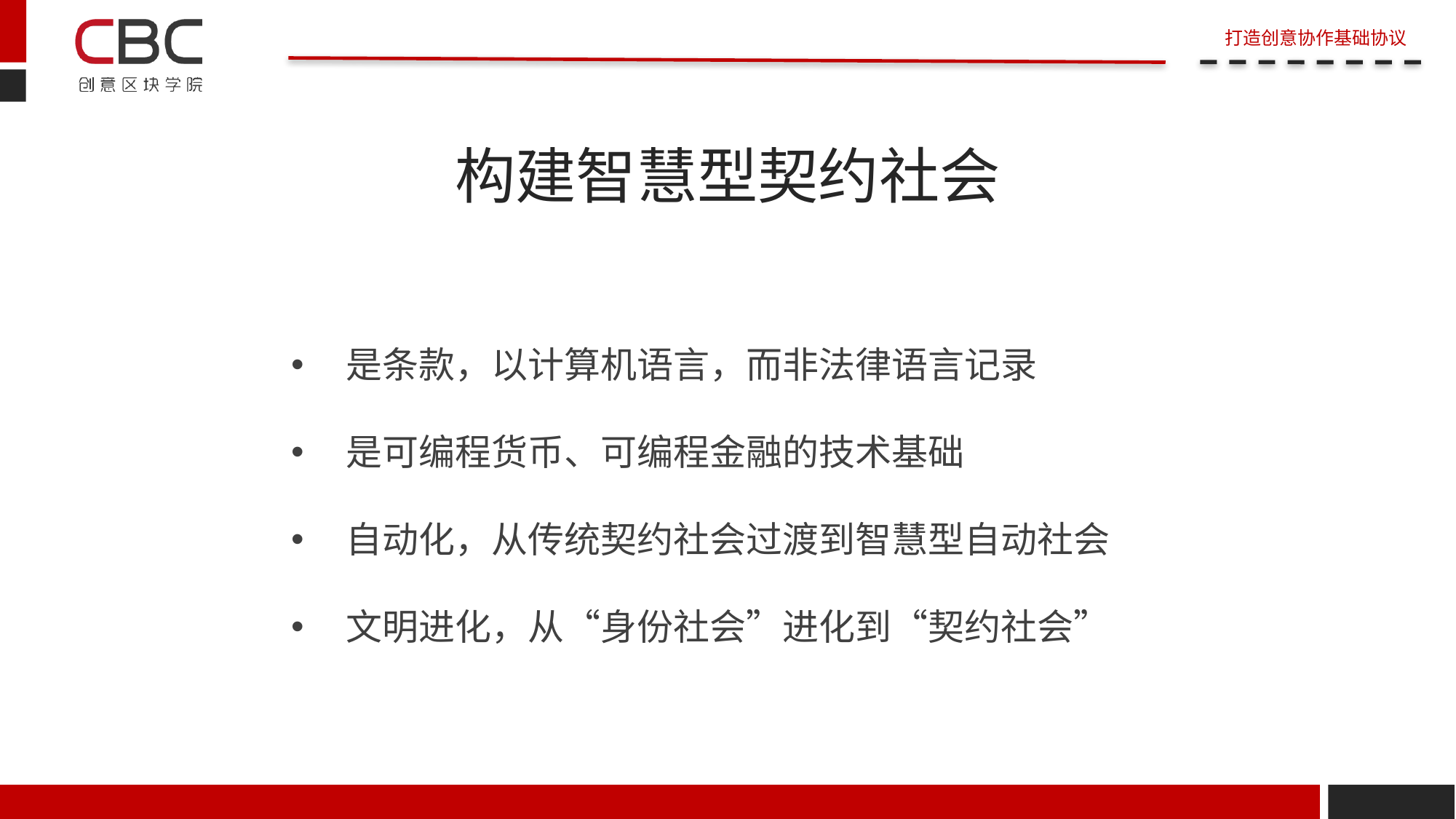

构建智慧型契约社会
是条款，以计算机语言，而非法律语言记录
是可编程货币、可编程金融的技术基础
自动化，从传统契约社会过渡到智慧型自动社会
文明进化，从“身份社会”进化到“契约社会”
22